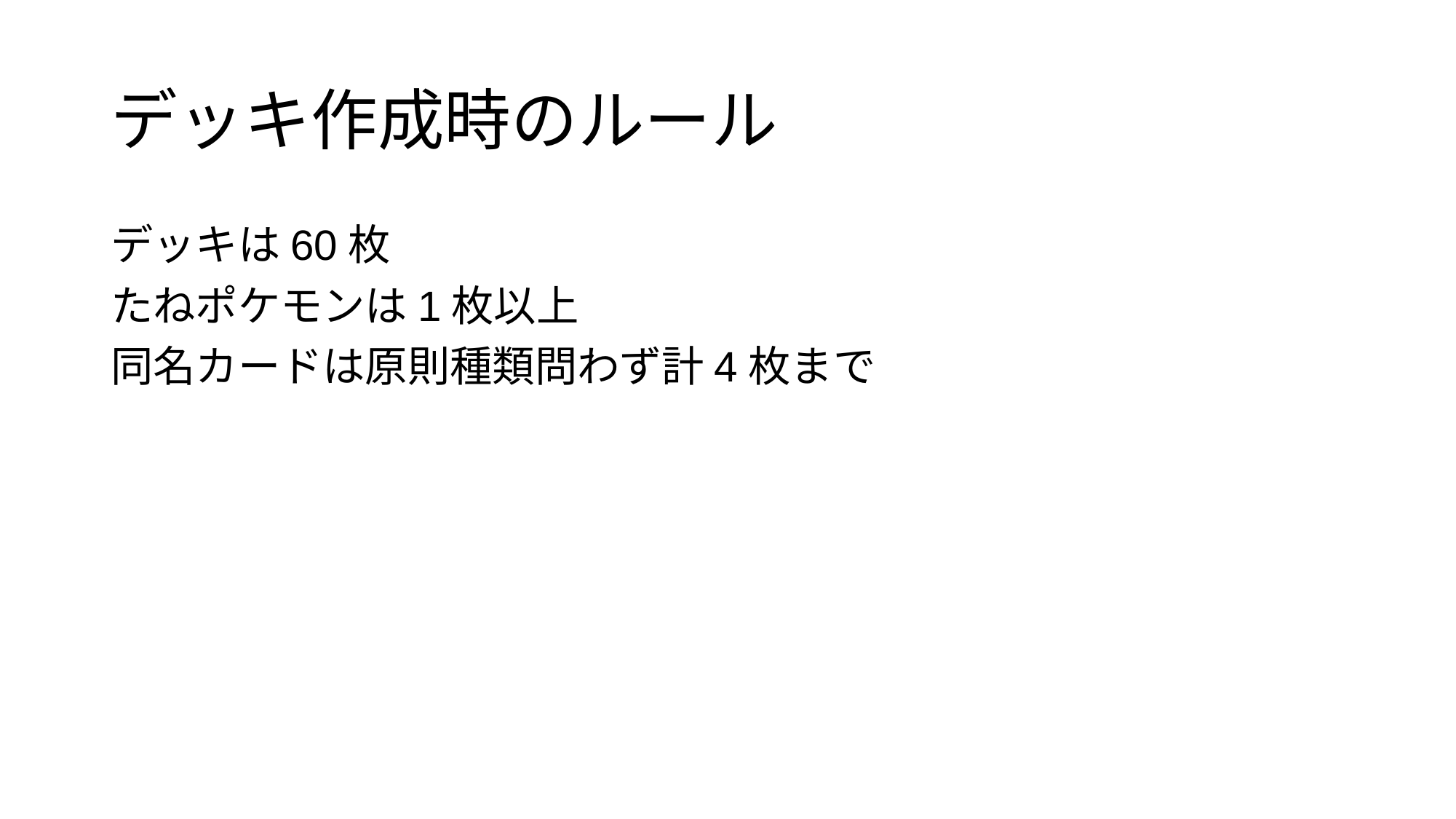

# デッキ作成時のルール
デッキは60枚
たねポケモンは1枚以上
同名カードは原則種類問わず計4枚まで